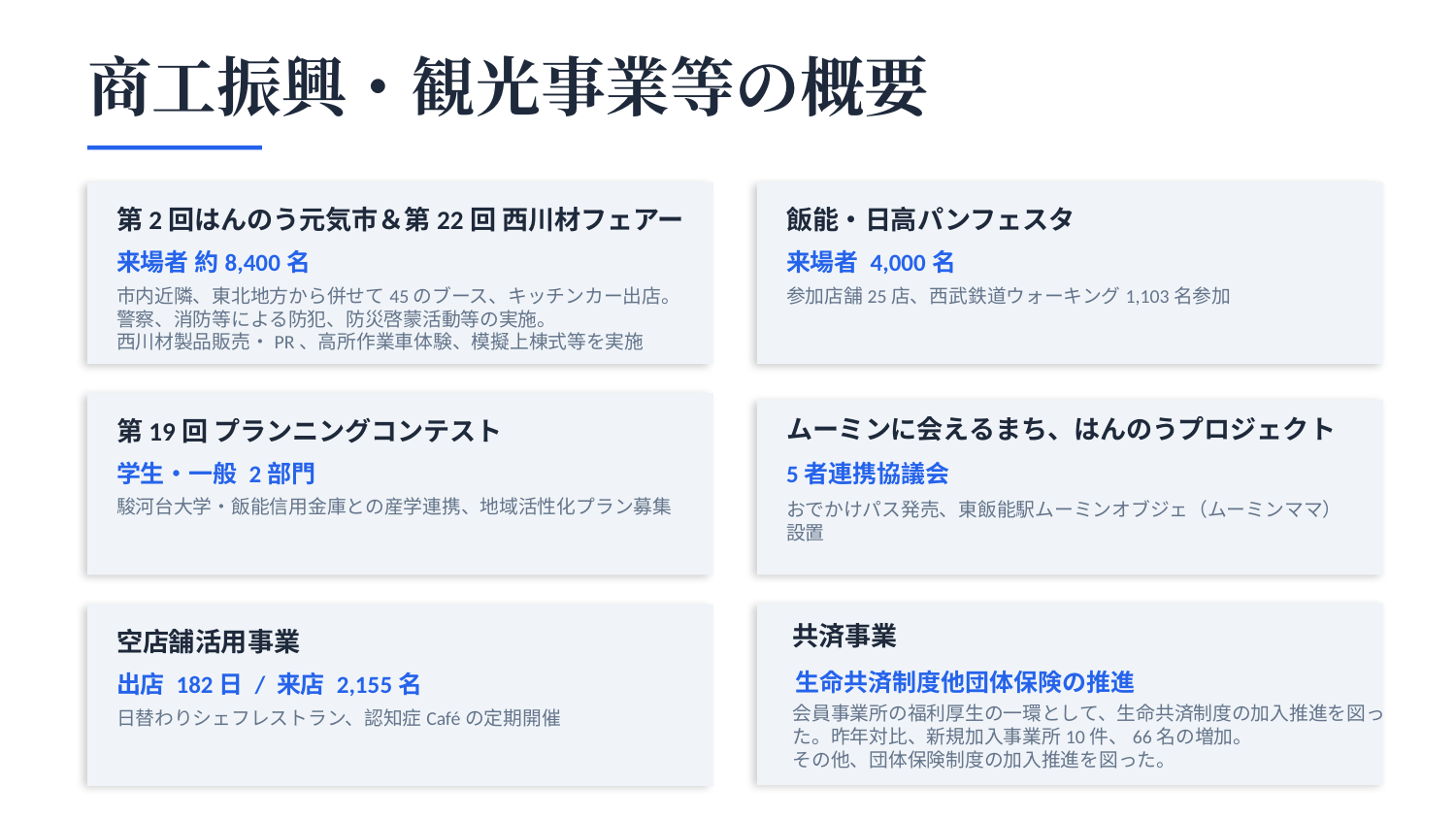

商工振興・観光事業等の概要

第2回はんのう元気市＆第22回 西川材フェアー
飯能・日高パンフェスタ
来場者 約8,400名
来場者 4,000名
市内近隣、東北地方から併せて45のブース、キッチンカー出店。警察、消防等による防犯、防災啓蒙活動等の実施。
西川材製品販売・PR、高所作業車体験、模擬上棟式等を実施
参加店舗25店、西武鉄道ウォーキング1,103名参加

ムーミンに会えるまち、はんのうプロジェクト
第19回 プランニングコンテスト
学生・一般 2部門
5者連携協議会
駿河台大学・飯能信用金庫との産学連携、地域活性化プラン募集
おでかけパス発売、東飯能駅ムーミンオブジェ（ムーミンママ）
設置

共済事業
空店舗活用事業
生命共済制度他団体保険の推進
出店 182日 / 来店 2,155名
会員事業所の福利厚生の一環として、生命共済制度の加入推進を図った。昨年対比、新規加入事業所10件、66名の増加。
その他、団体保険制度の加入推進を図った。
日替わりシェフレストラン、認知症Caféの定期開催